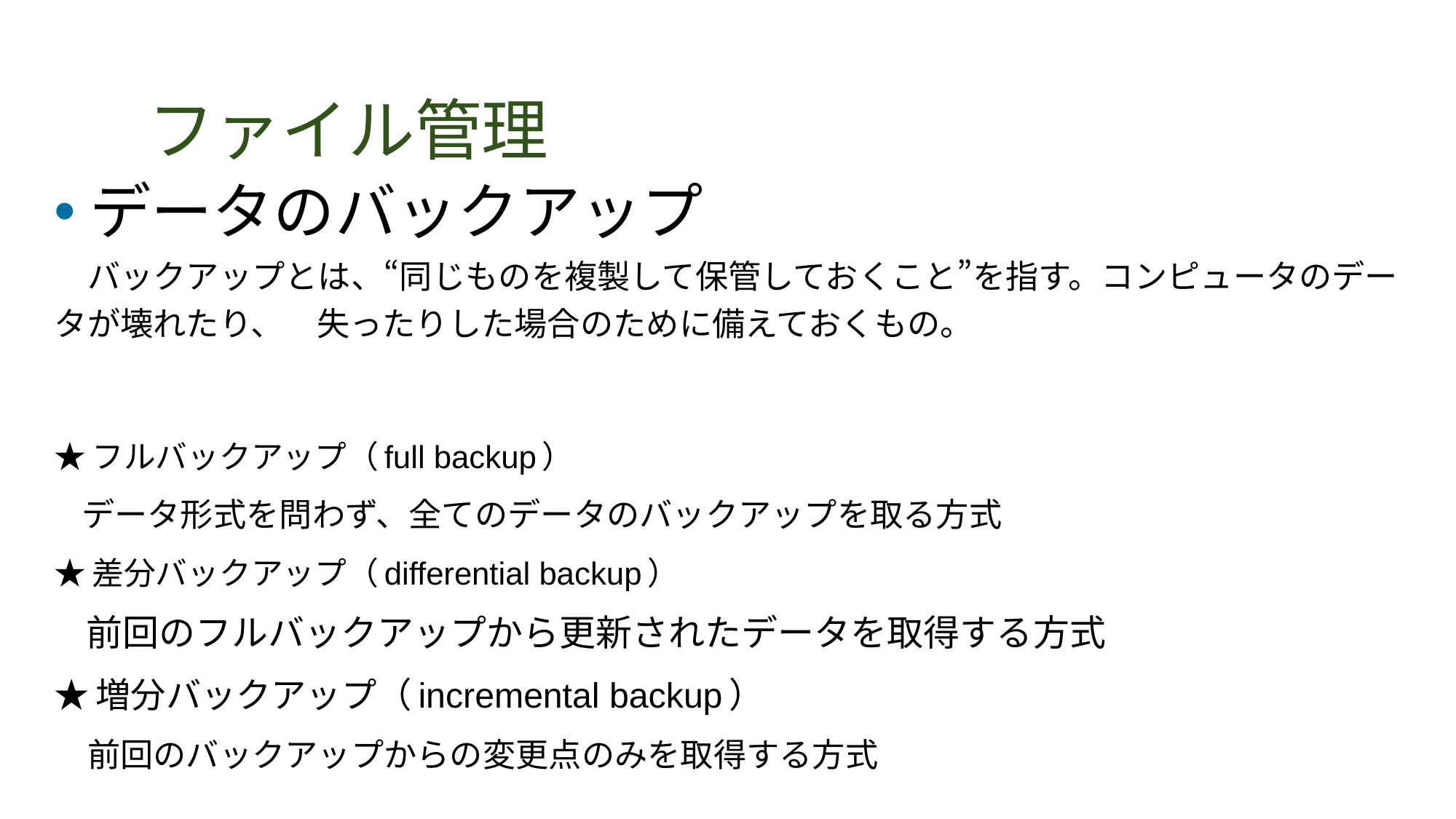

# ファイル管理
データのバックアップ
　バックアップとは、“同じものを複製して保管しておくこと”を指す。コンピュータのデータが壊れたり、　失ったりした場合のために備えておくもの。

★フルバックアップ（full backup）
　データ形式を問わず、全てのデータのバックアップを取る方式
★差分バックアップ（differential backup）
　前回のフルバックアップから更新されたデータを取得する方式
★増分バックアップ（incremental backup）
　前回のバックアップからの変更点のみを取得する方式